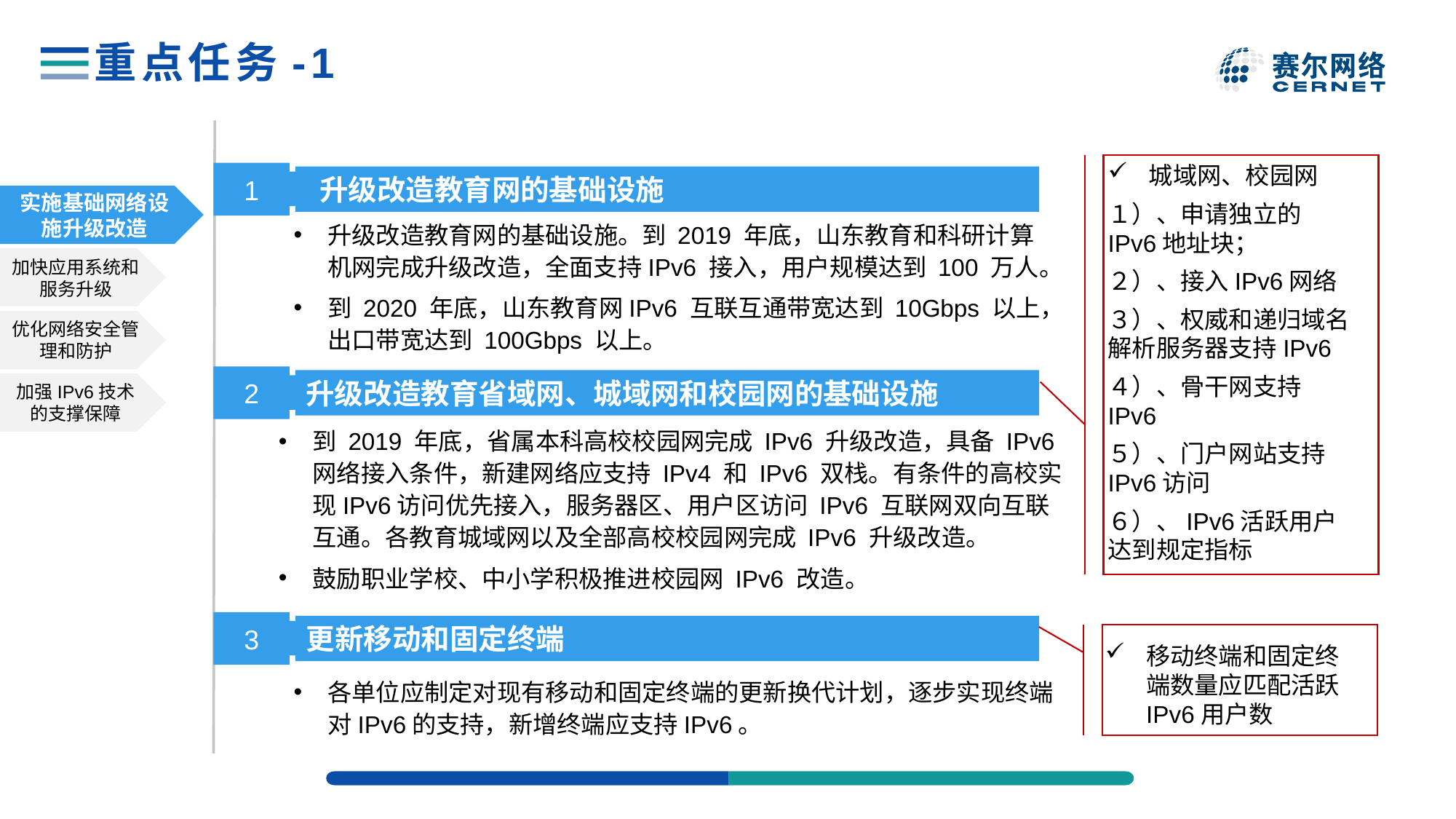

# 重点任务-1
城域网、校园网
１）、申请独立的IPv6地址块；
２）、接入IPv6网络
３）、权威和递归域名解析服务器支持IPv6
４）、骨干网支持IPv6
５）、门户网站支持IPv6访问
６）、IPv6活跃用户达到规定指标

1
 升级改造教育网的基础设施

实施基础网络设施升级改造
升级改造教育网的基础设施。到 2019 年底，山东教育和科研计算机网完成升级改造，全面支持IPv6 接入，用户规模达到 100 万人。
到 2020 年底，山东教育网IPv6 互联互通带宽达到 10Gbps 以上，出口带宽达到 100Gbps 以上。
加快应用系统和服务升级
优化网络安全管理和防护
2
升级改造教育省域网、城域网和校园网的基础设施

加强IPv6技术的支撑保障
到 2019 年底，省属本科高校校园网完成 IPv6 升级改造，具备 IPv6 网络接入条件，新建网络应支持 IPv4 和 IPv6 双栈。有条件的高校实现IPv6访问优先接入，服务器区、用户区访问 IPv6 互联网双向互联互通。各教育城域网以及全部高校校园网完成 IPv6 升级改造。
鼓励职业学校、中小学积极推进校园网 IPv6 改造。
3
更新移动和固定终端

移动终端和固定终端数量应匹配活跃IPv6用户数
各单位应制定对现有移动和固定终端的更新换代计划，逐步实现终端对IPv6的支持，新增终端应支持IPv6。